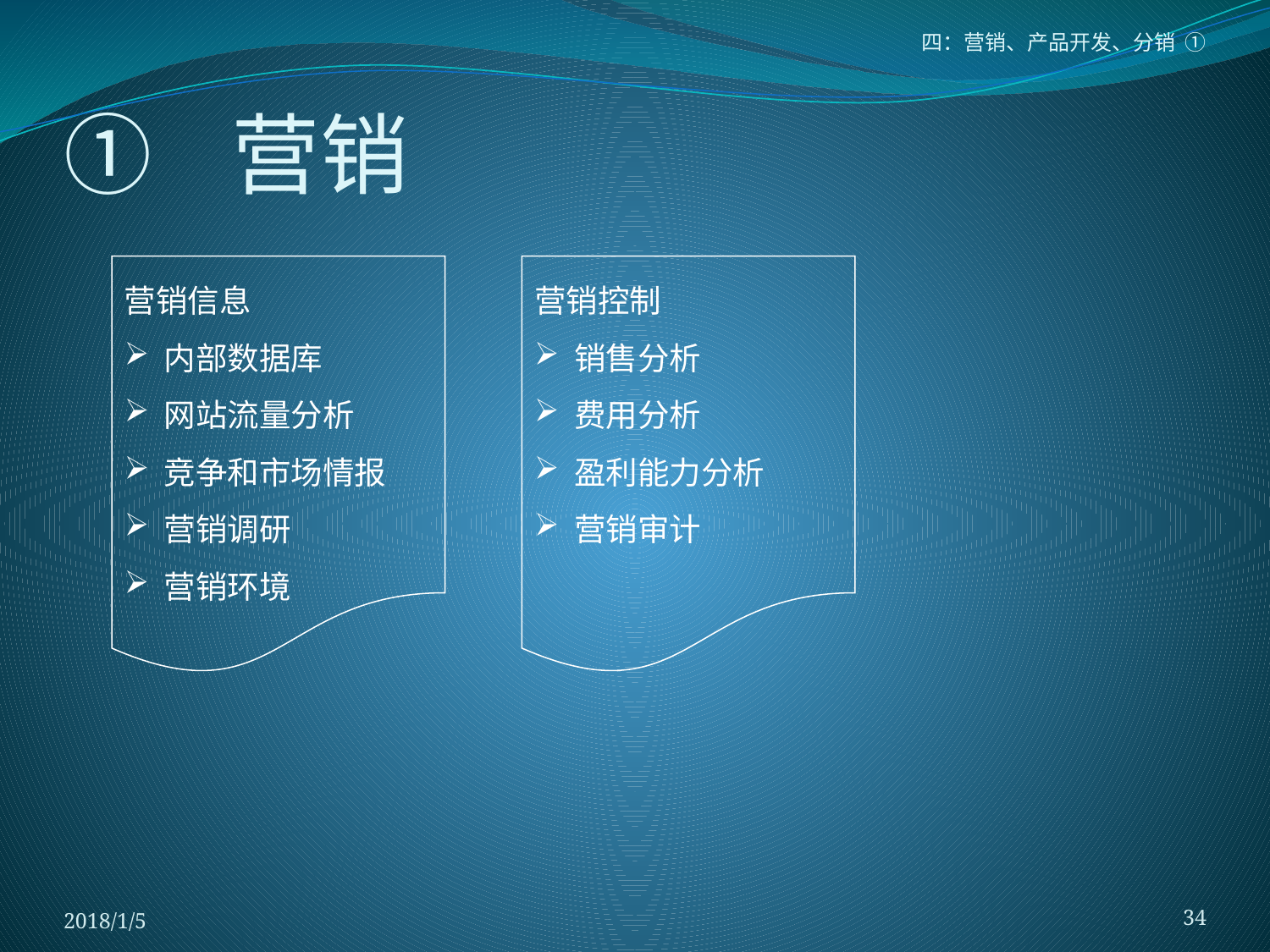

四：营销、产品开发、分销  ①
# ①   营销
营销信息
内部数据库
网站流量分析
竞争和市场情报
营销调研
营销环境

营销控制
销售分析
费用分析
盈利能力分析
营销审计

2018/1/5
34